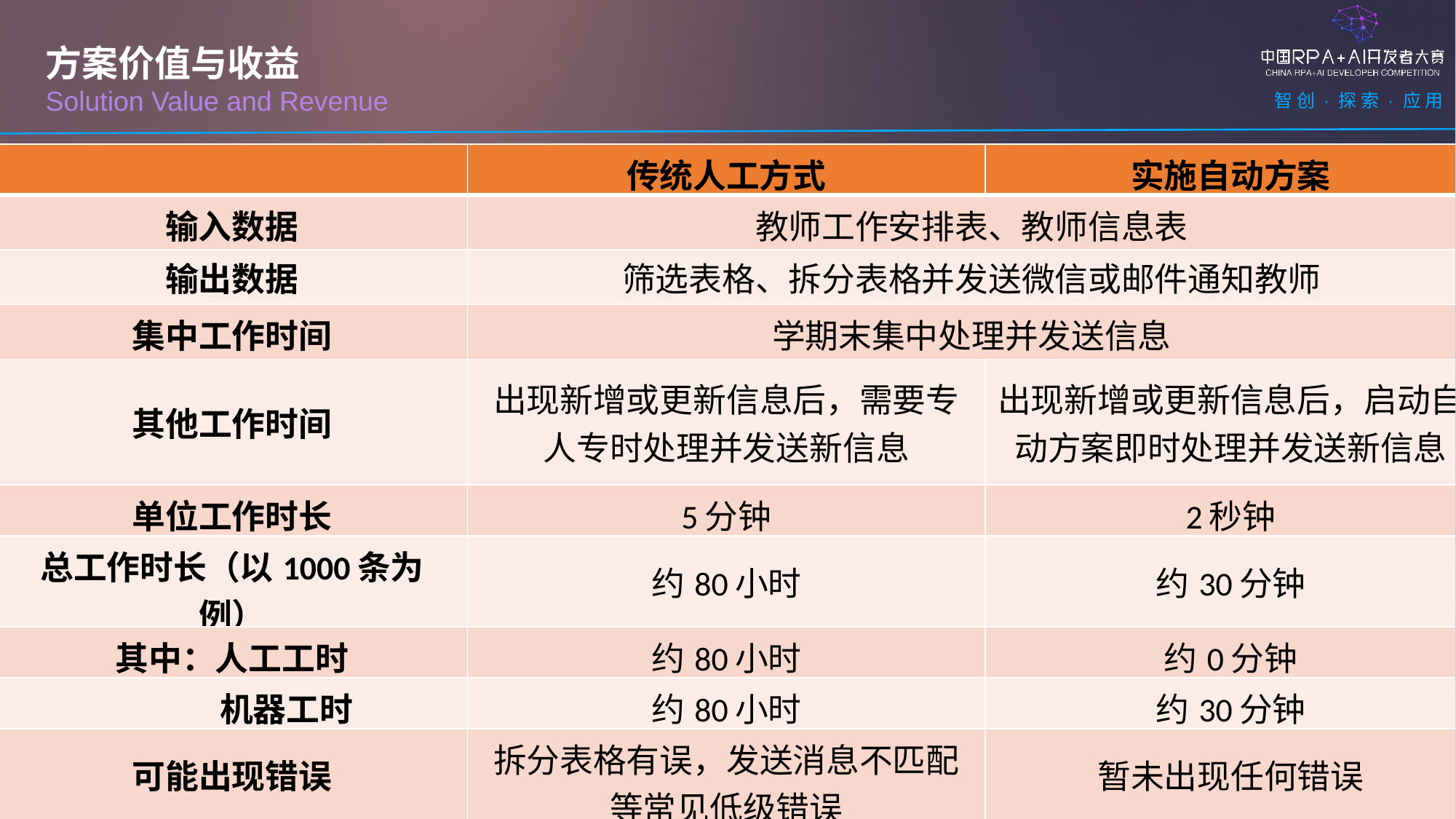

方案价值与收益
Solution Value and Revenue
|  | 传统人工方式 | 实施自动方案 |
| --- | --- | --- |
| 输入数据 | 教师工作安排表、教师信息表 | 教师工作安排表、教师信息表 |
| 输出数据 | 筛选表格、拆分表格并发送微信或邮件通知教师 | 筛选表格、拆分表格并发送微信或邮件通知教师 |
| 集中工作时间 | 学期末集中处理并发送信息 | 学期末集中处理并发送信息 |
| 其他工作时间 | 出现新增或更新信息后，需要专人专时处理并发送新信息 | 出现新增或更新信息后，启动自动方案即时处理并发送新信息 |
| 单位工作时长 | 5分钟 | 2秒钟 |
| 总工作时长（以1000条为例） | 约80小时 | 约30分钟 |
| 其中：人工工时 | 约80小时 | 约0分钟 |
| 机器工时 | 约80小时 | 约30分钟 |
| 可能出现错误 | 拆分表格有误，发送消息不匹配等常见低级错误 | 暂未出现任何错误 |